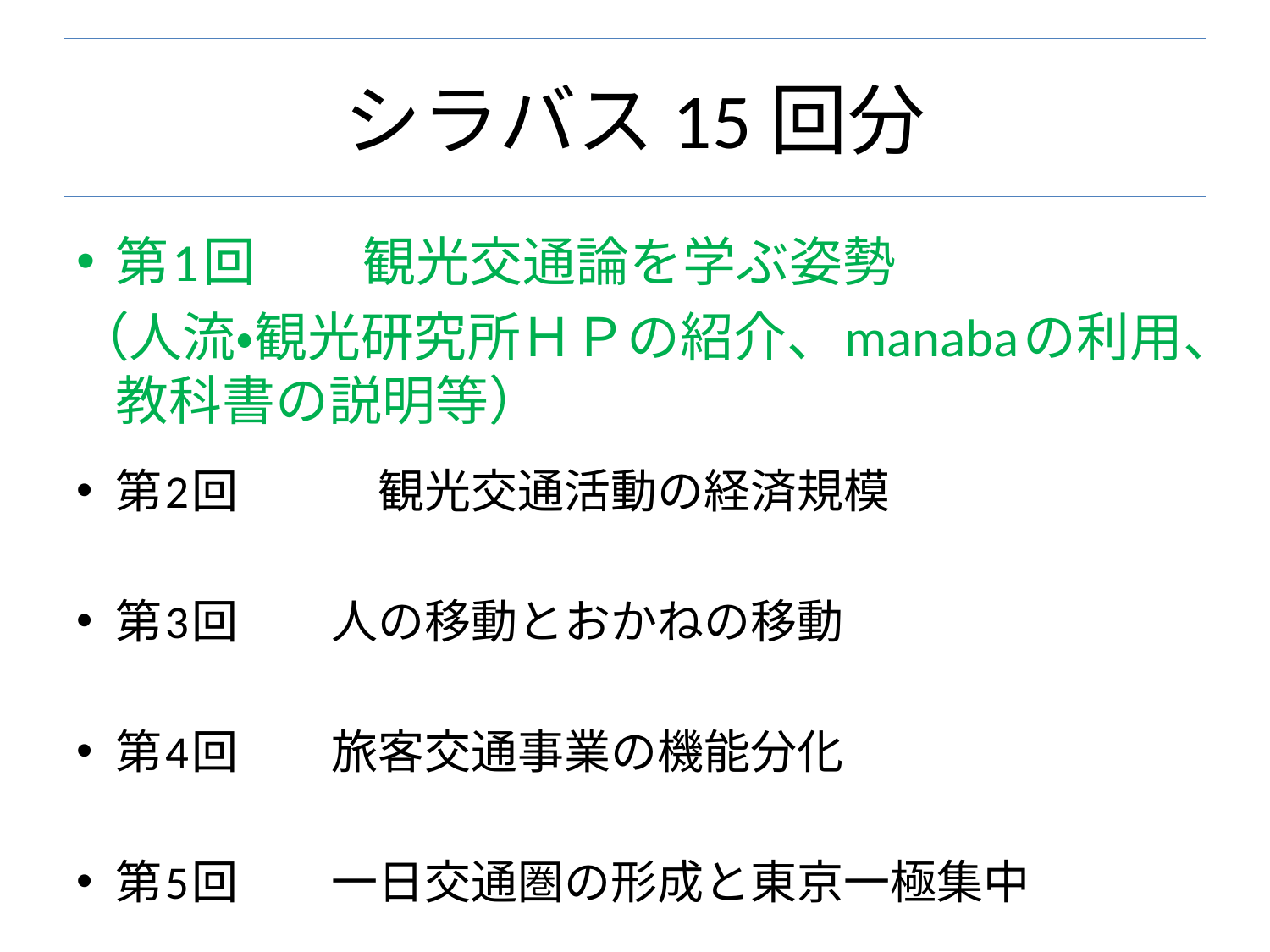

# シラバス15回分
第1回　　観光交通論を学ぶ姿勢
（人流・観光研究所ＨＰの紹介、manabaの利用、教科書の説明等）

第2回　　　観光交通活動の経済規模

第3回　　人の移動とおかねの移動

第4回　　旅客交通事業の機能分化

第5回　　一日交通圏の形成と東京一極集中